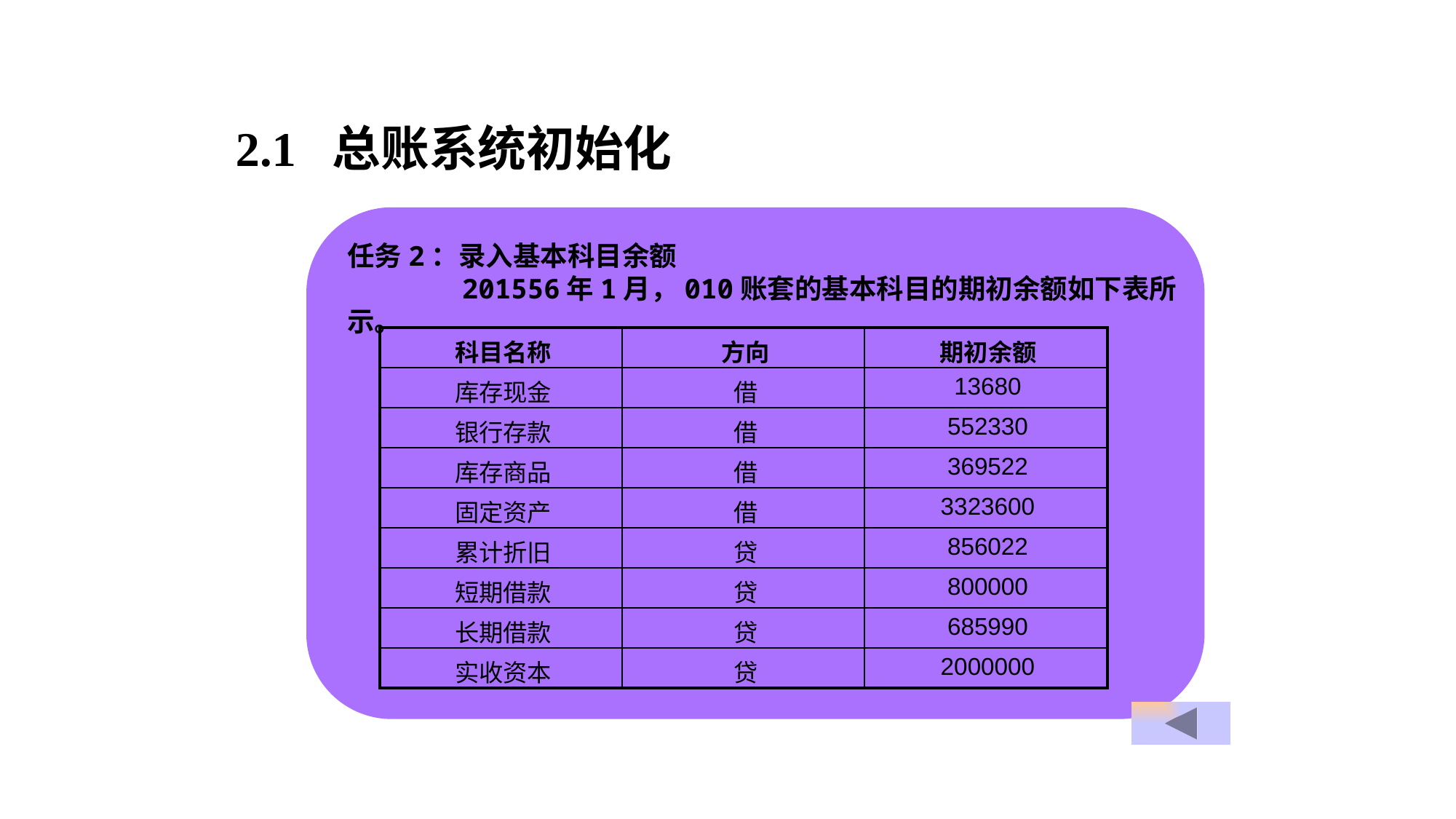

2.1  总账系统初始化

任务2：录入基本科目余额
       201556年1月，010账套的基本科目的期初余额如下表所示。
| 科目名称 | 方向 | 期初余额 |
| --- | --- | --- |
| 库存现金 | 借 | 13680 |
| 银行存款 | 借 | 552330 |
| 库存商品 | 借 | 369522 |
| 固定资产 | 借 | 3323600 |
| 累计折旧 | 贷 | 856022 |
| 短期借款 | 贷 | 800000 |
| 长期借款 | 贷 | 685990 |
| 实收资本 | 贷 | 2000000 |